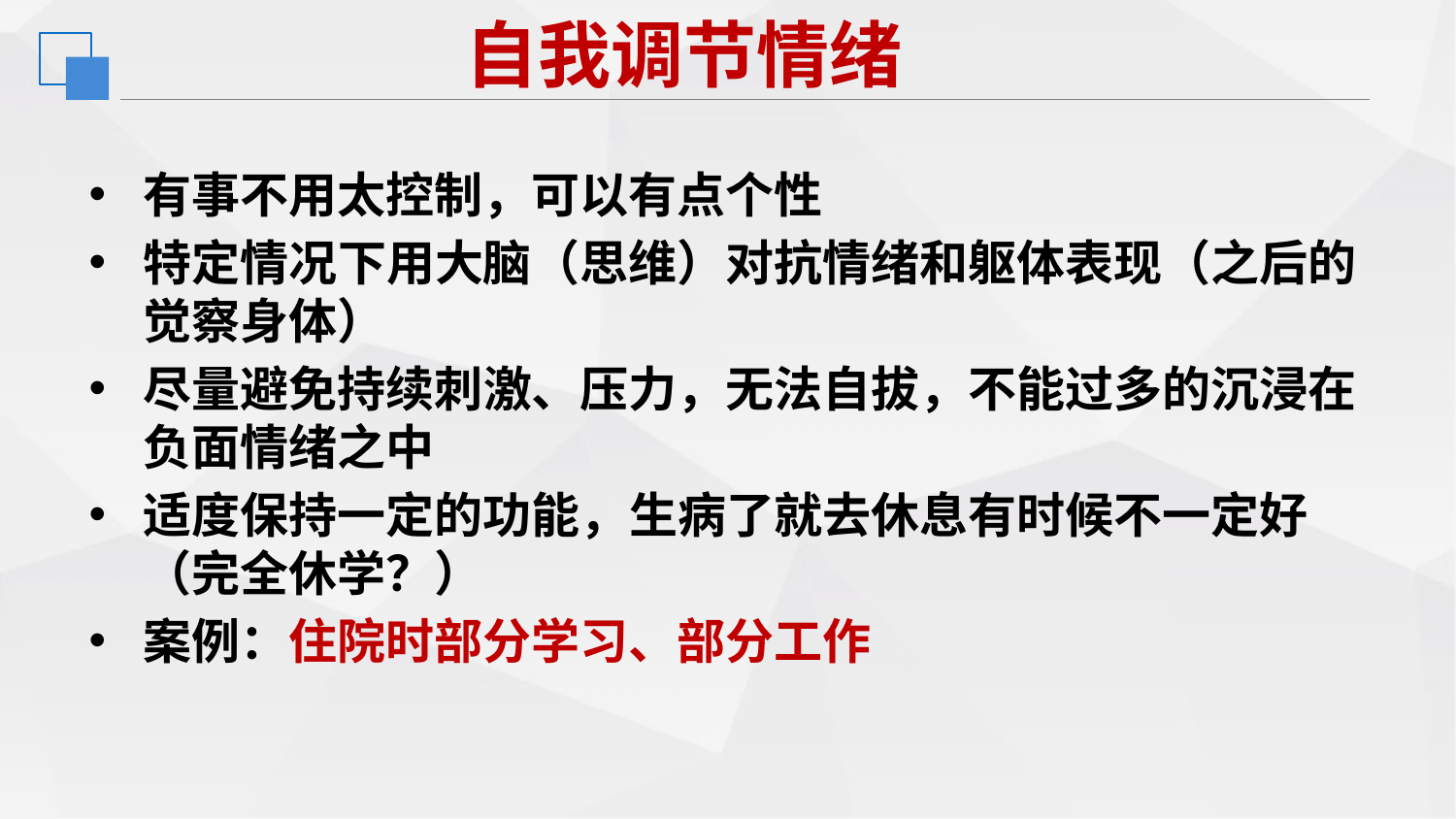

自我调节情绪
有事不用太控制，可以有点个性
特定情况下用大脑（思维）对抗情绪和躯体表现（之后的觉察身体）
尽量避免持续刺激、压力，无法自拔，不能过多的沉浸在负面情绪之中
适度保持一定的功能，生病了就去休息有时候不一定好（完全休学？）
案例：住院时部分学习、部分工作

17